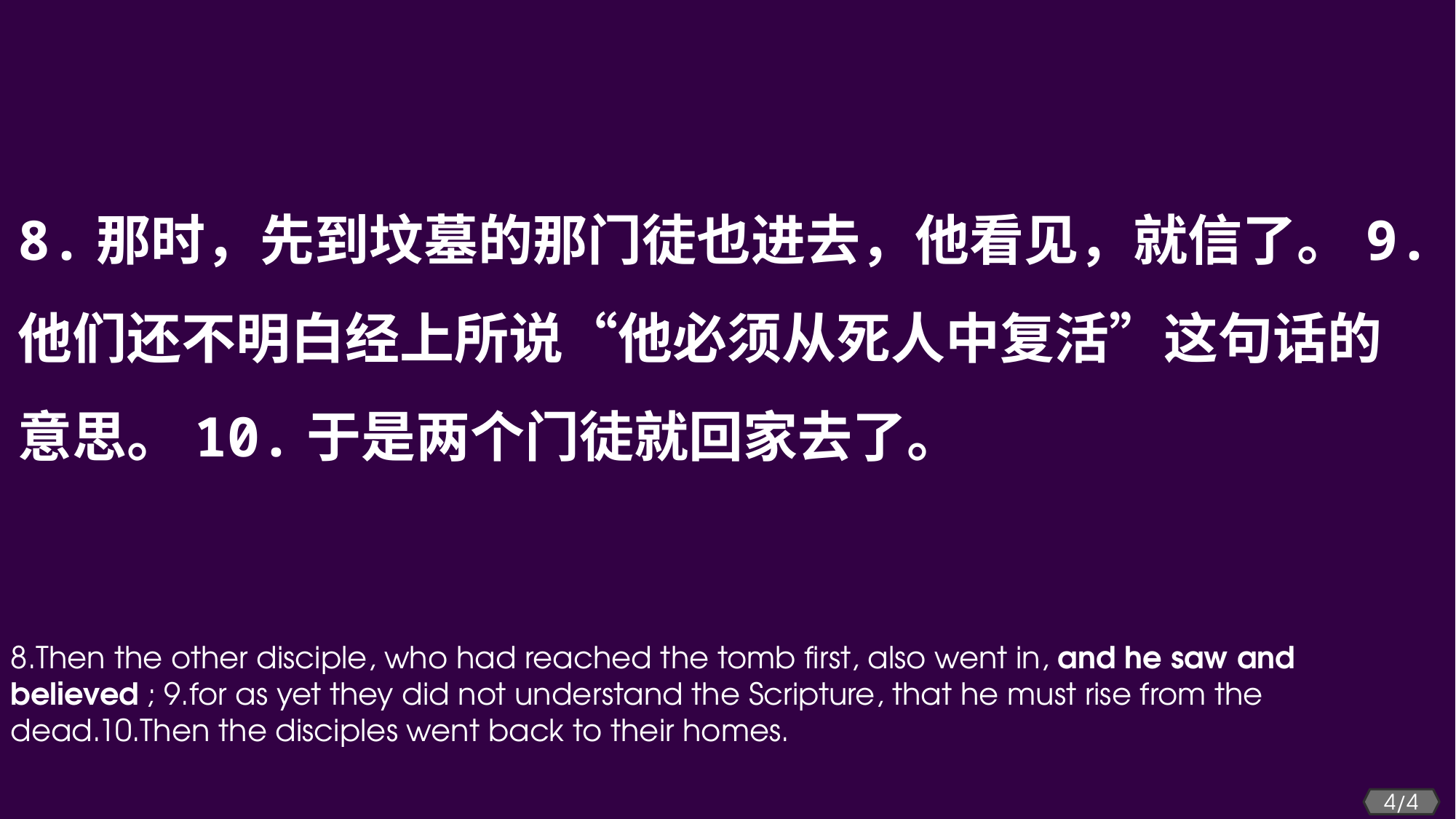

8.那时，先到坟墓的那门徒也进去，他看见，就信了。9.他们还不明白经上所说“他必须从死人中复活”这句话的意思。10.于是两个门徒就回家去了。
8.Then the other disciple, who had reached the tomb first, also went in, and he saw and believed ; 9.for as yet they did not understand the Scripture, that he must rise from the dead.10.Then the disciples went back to their homes.
4/4